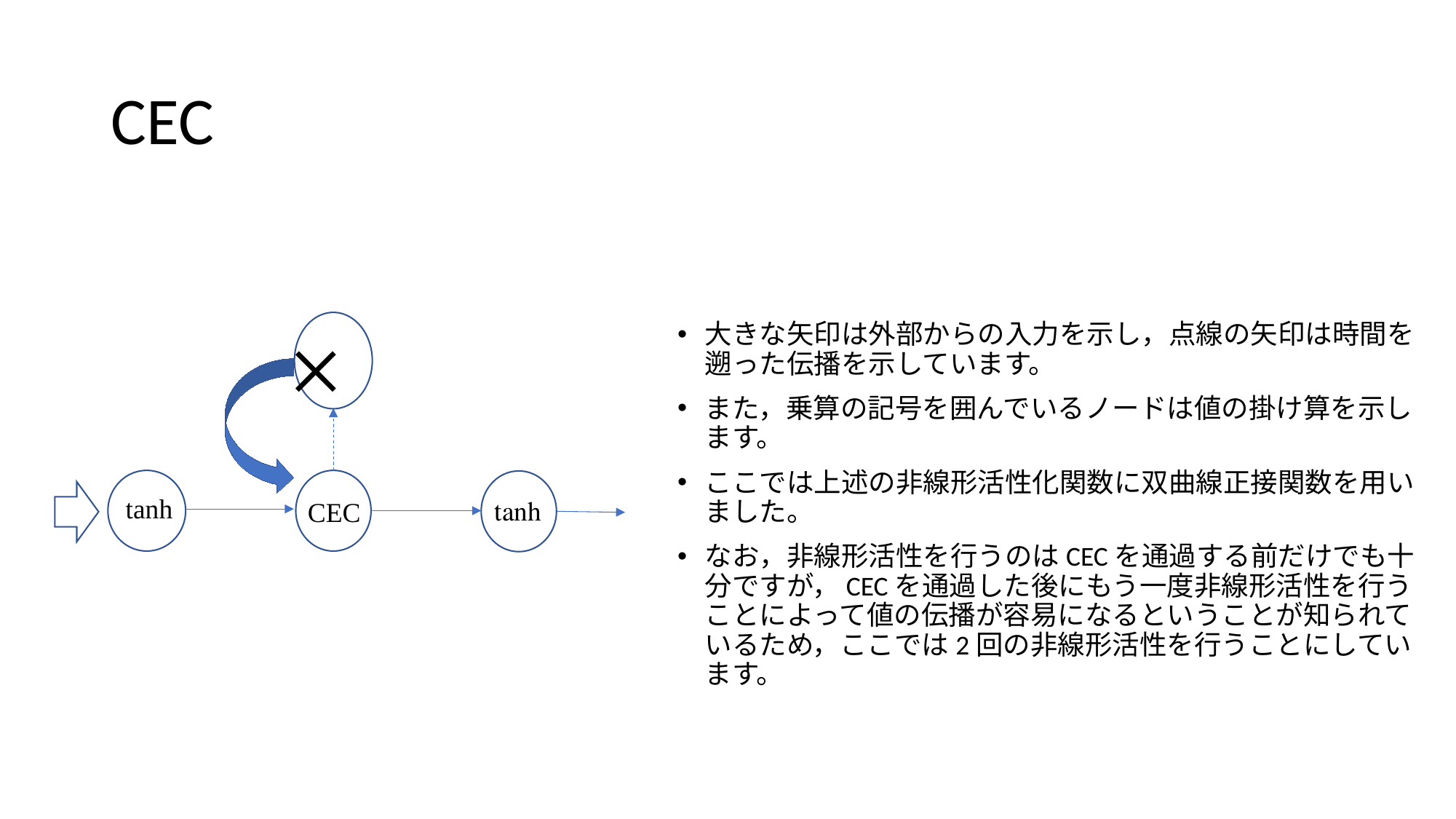

# CEC
×

大きな矢印は外部からの入力を示し，点線の矢印は時間を遡った伝播を示しています。
また，乗算の記号を囲んでいるノードは値の掛け算を示します。
ここでは上述の非線形活性化関数に双曲線正接関数を用いました。
なお，非線形活性を行うのはCECを通過する前だけでも十分ですが，CECを通過した後にもう一度非線形活性を行うことによって値の伝播が容易になるということが知られているため，ここでは2回の非線形活性を行うことにしています。

tanh
tanh
CEC